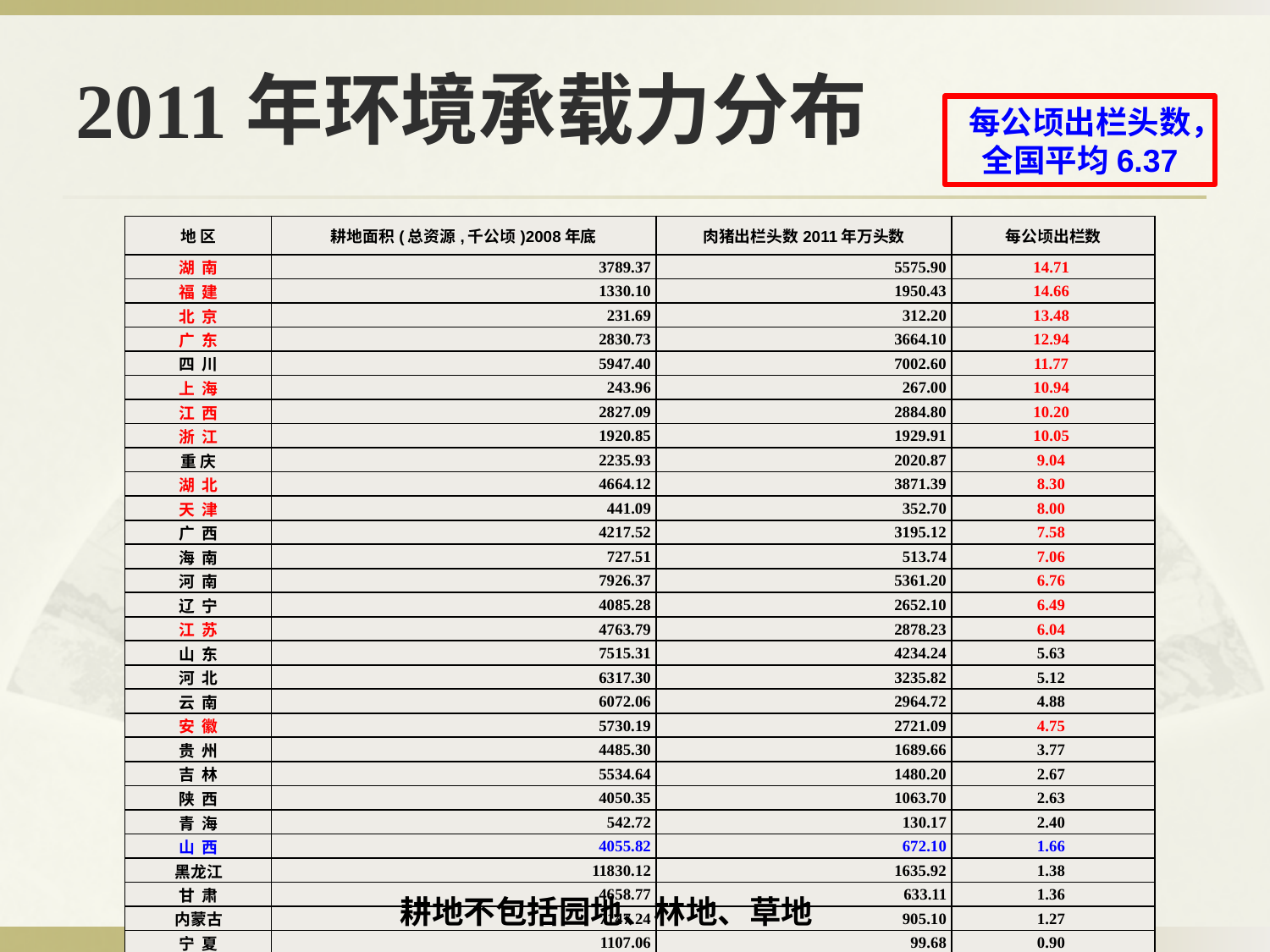

# 2011年环境承载力分布
每公顷出栏头数，全国平均6.37
| 地 区 | 耕地面积(总资源,千公顷)2008年底 | 肉猪出栏头数2011年万头数 | 每公顷出栏数 |
| --- | --- | --- | --- |
| 湖 南 | 3789.37 | 5575.90 | 14.71 |
| 福 建 | 1330.10 | 1950.43 | 14.66 |
| 北 京 | 231.69 | 312.20 | 13.48 |
| 广 东 | 2830.73 | 3664.10 | 12.94 |
| 四 川 | 5947.40 | 7002.60 | 11.77 |
| 上 海 | 243.96 | 267.00 | 10.94 |
| 江 西 | 2827.09 | 2884.80 | 10.20 |
| 浙 江 | 1920.85 | 1929.91 | 10.05 |
| 重 庆 | 2235.93 | 2020.87 | 9.04 |
| 湖 北 | 4664.12 | 3871.39 | 8.30 |
| 天 津 | 441.09 | 352.70 | 8.00 |
| 广 西 | 4217.52 | 3195.12 | 7.58 |
| 海 南 | 727.51 | 513.74 | 7.06 |
| 河 南 | 7926.37 | 5361.20 | 6.76 |
| 辽 宁 | 4085.28 | 2652.10 | 6.49 |
| 江 苏 | 4763.79 | 2878.23 | 6.04 |
| 山 东 | 7515.31 | 4234.24 | 5.63 |
| 河 北 | 6317.30 | 3235.82 | 5.12 |
| 云 南 | 6072.06 | 2964.72 | 4.88 |
| 安 徽 | 5730.19 | 2721.09 | 4.75 |
| 贵 州 | 4485.30 | 1689.66 | 3.77 |
| 吉 林 | 5534.64 | 1480.20 | 2.67 |
| 陕 西 | 4050.35 | 1063.70 | 2.63 |
| 青 海 | 542.72 | 130.17 | 2.40 |
| 山 西 | 4055.82 | 672.10 | 1.66 |
| 黑龙江 | 11830.12 | 1635.92 | 1.38 |
| 甘 肃 | 4658.77 | 633.11 | 1.36 |
| 内蒙古 | 7147.24 | 905.10 | 1.27 |
| 宁 夏 | 1107.06 | 99.68 | 0.90 |
| 新 疆 | 4124.56 | 256.10 | 0.62 |
| 西 藏 | 361.63 | 16.40 | 0.45 |
耕地不包括园地、林地、草地